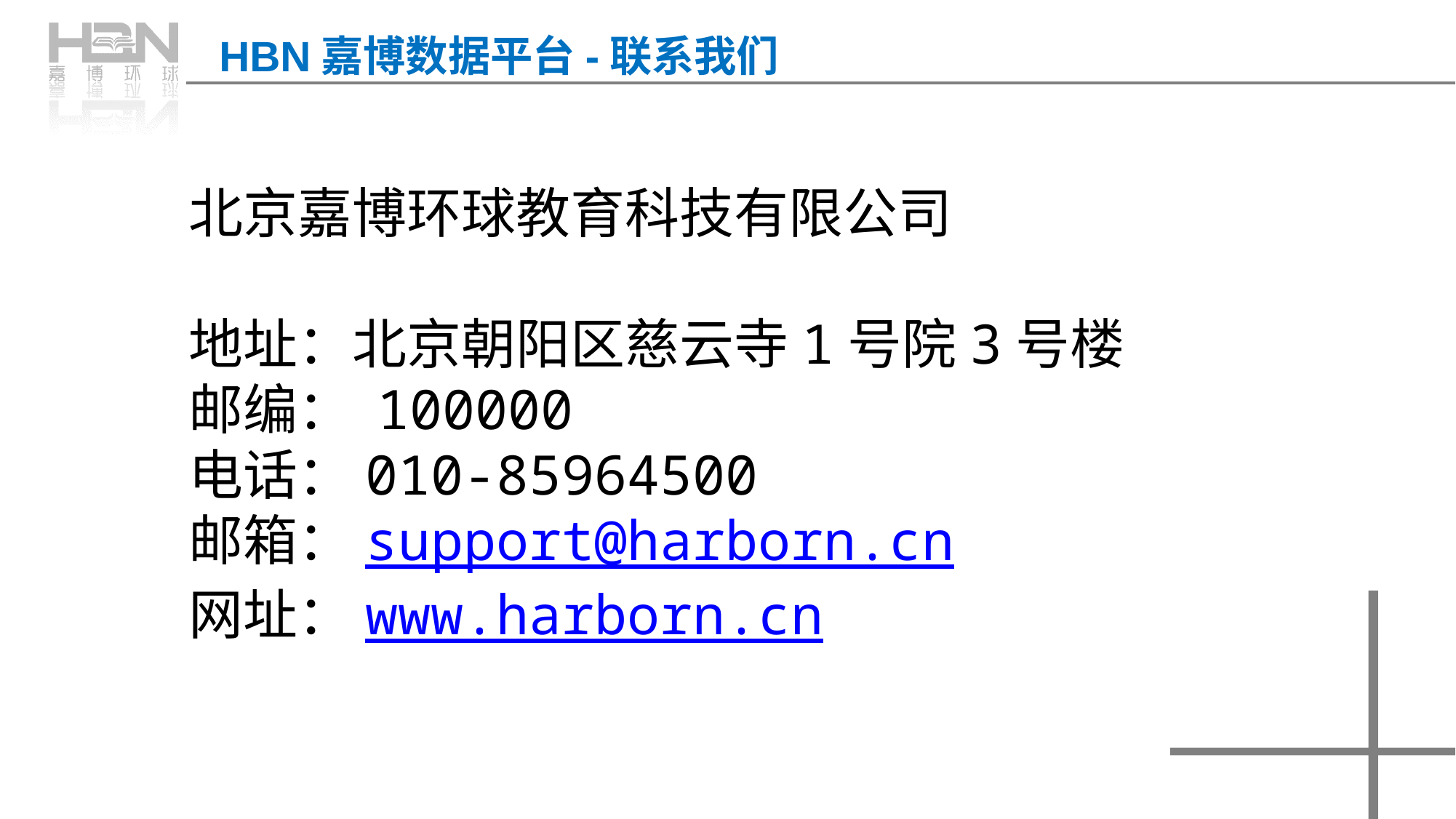

HBN嘉博数据平台-联系我们

北京嘉博环球教育科技有限公司

地址：北京朝阳区慈云寺1号院3号楼
邮编： 100000
电话：010-85964500
邮箱：support@harborn.cn
网址：www.harborn.cn
70%
39%